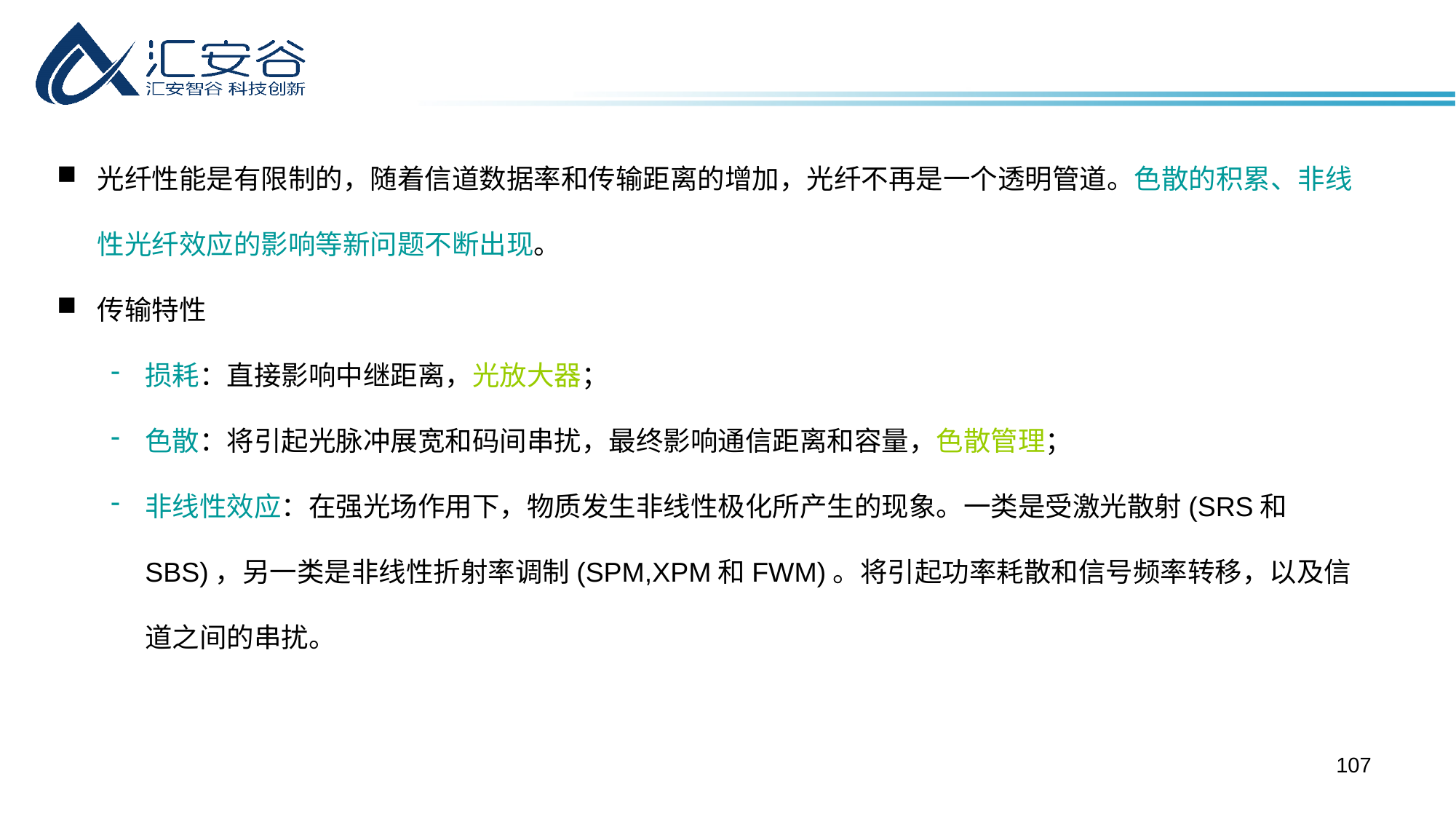

光纤性能是有限制的，随着信道数据率和传输距离的增加，光纤不再是一个透明管道。色散的积累、非线性光纤效应的影响等新问题不断出现。
传输特性
损耗：直接影响中继距离，光放大器；
色散：将引起光脉冲展宽和码间串扰，最终影响通信距离和容量，色散管理；
非线性效应：在强光场作用下，物质发生非线性极化所产生的现象。一类是受激光散射(SRS和SBS)，另一类是非线性折射率调制(SPM,XPM和FWM)。将引起功率耗散和信号频率转移，以及信道之间的串扰。
107